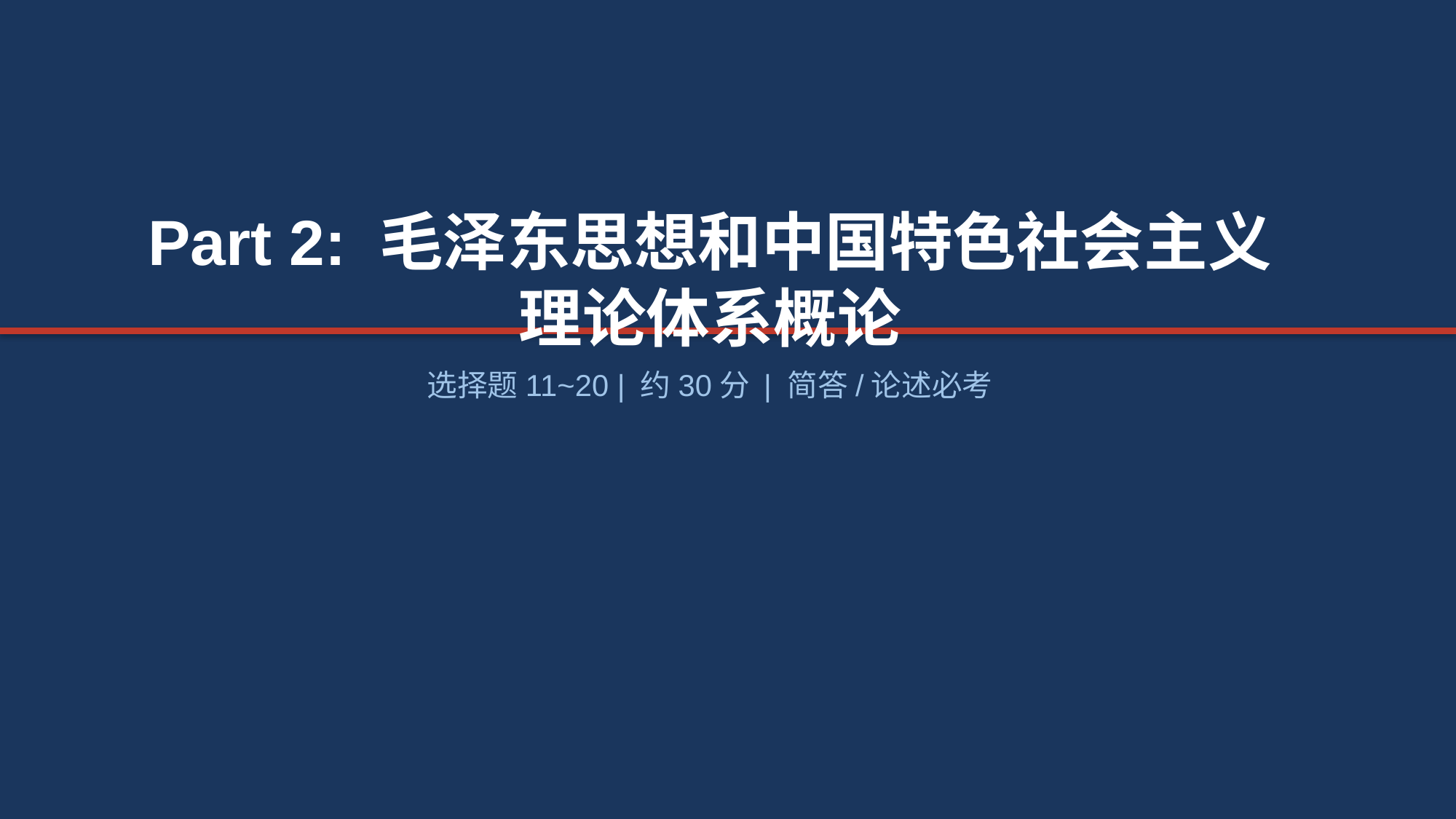

Part 2: 毛泽东思想和中国特色社会主义理论体系概论

选择题11~20 | 约30分 | 简答/论述必考